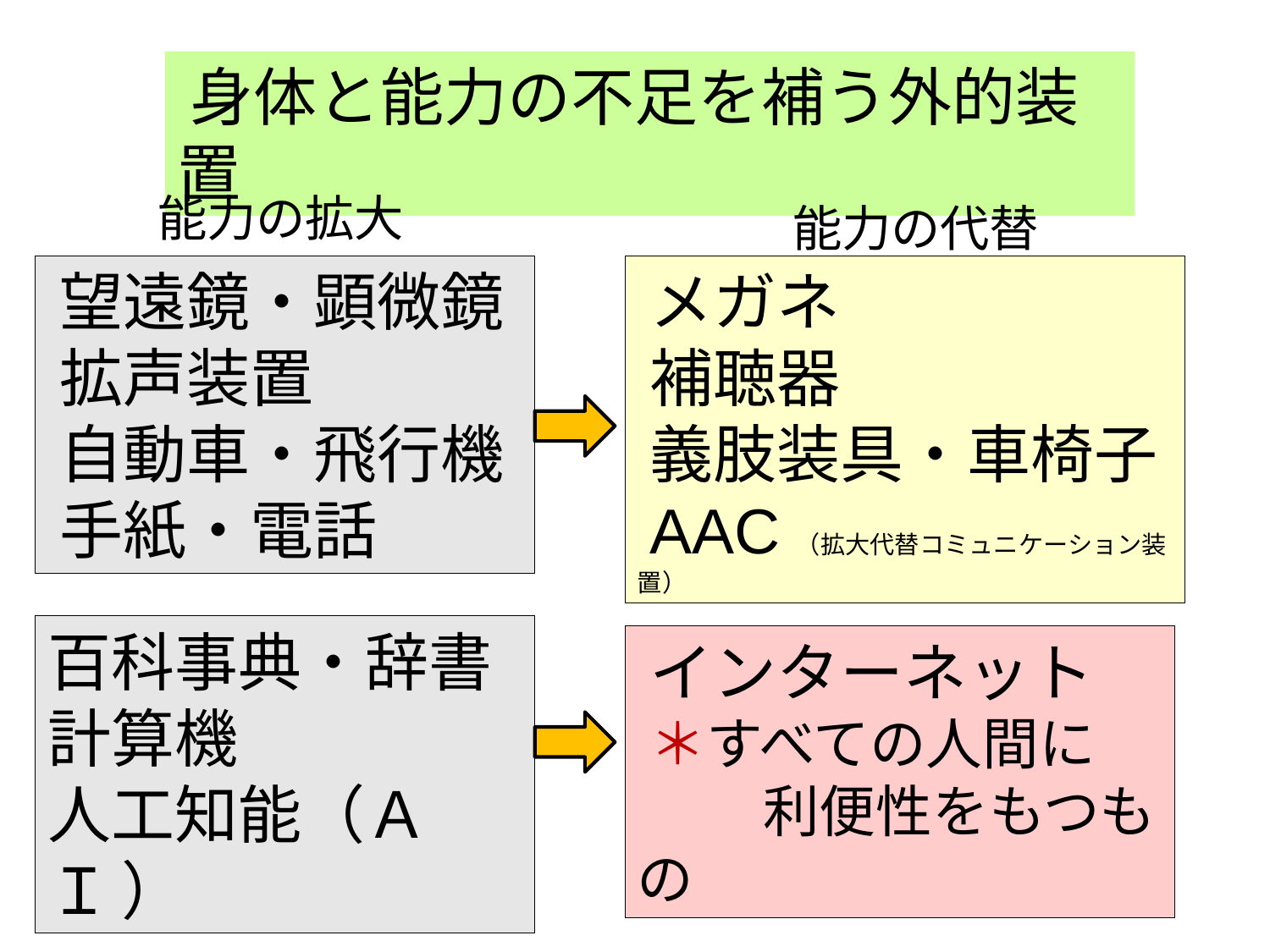

身体と能力の不足を補う外的装置
能力の拡大
能力の代替
望遠鏡・顕微鏡
拡声装置
自動車・飛行機
手紙・電話
メガネ
補聴器
義肢装具・車椅子
AAC（拡大代替コミュニケーション装置）

百科事典・辞書
計算機
人工知能（ＡＩ）
インターネット
＊すべての人間に
　　利便性をもつもの